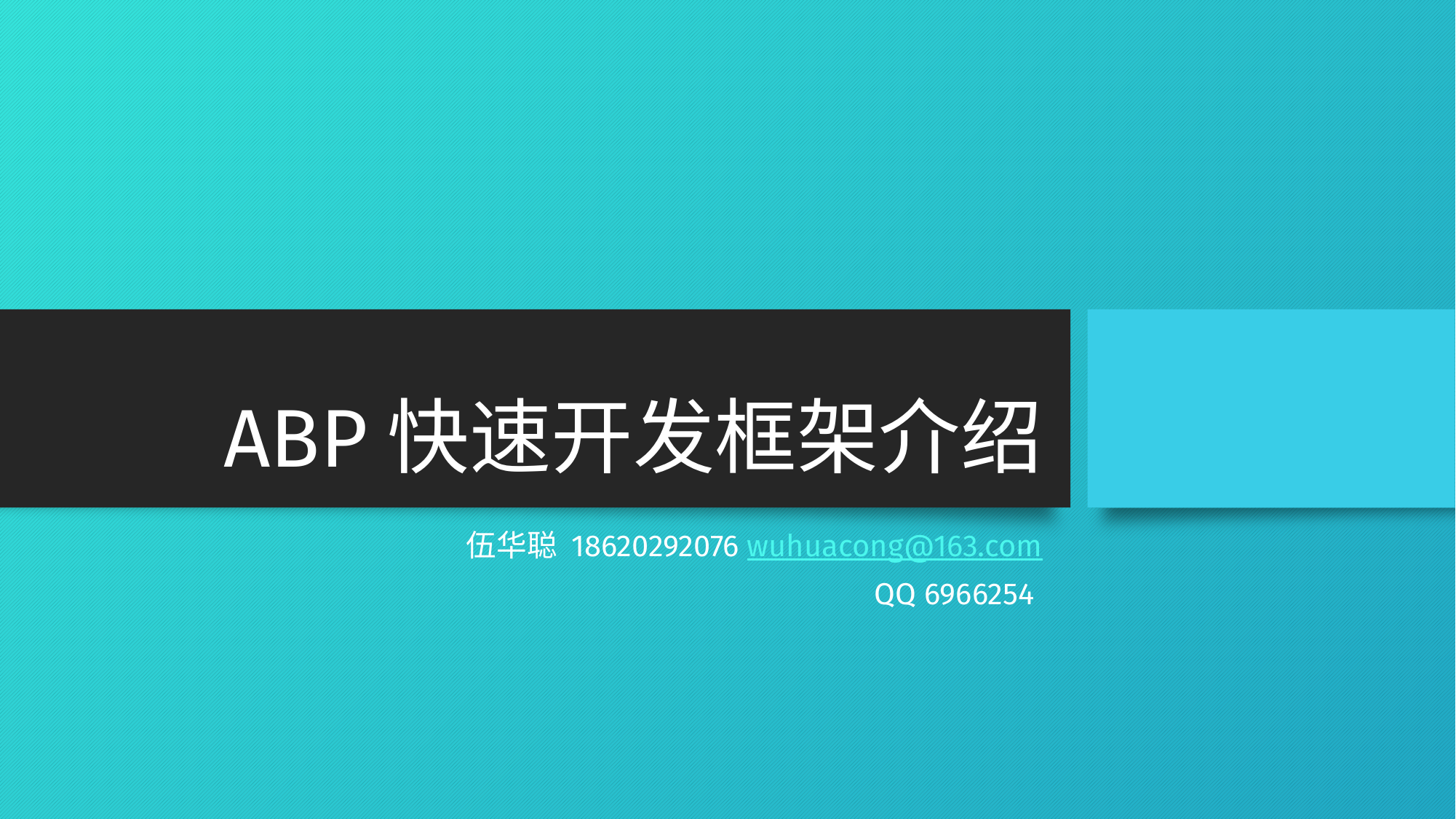

# ABP快速开发框架介绍
伍华聪 18620292076 wuhuacong@163.com
QQ 6966254